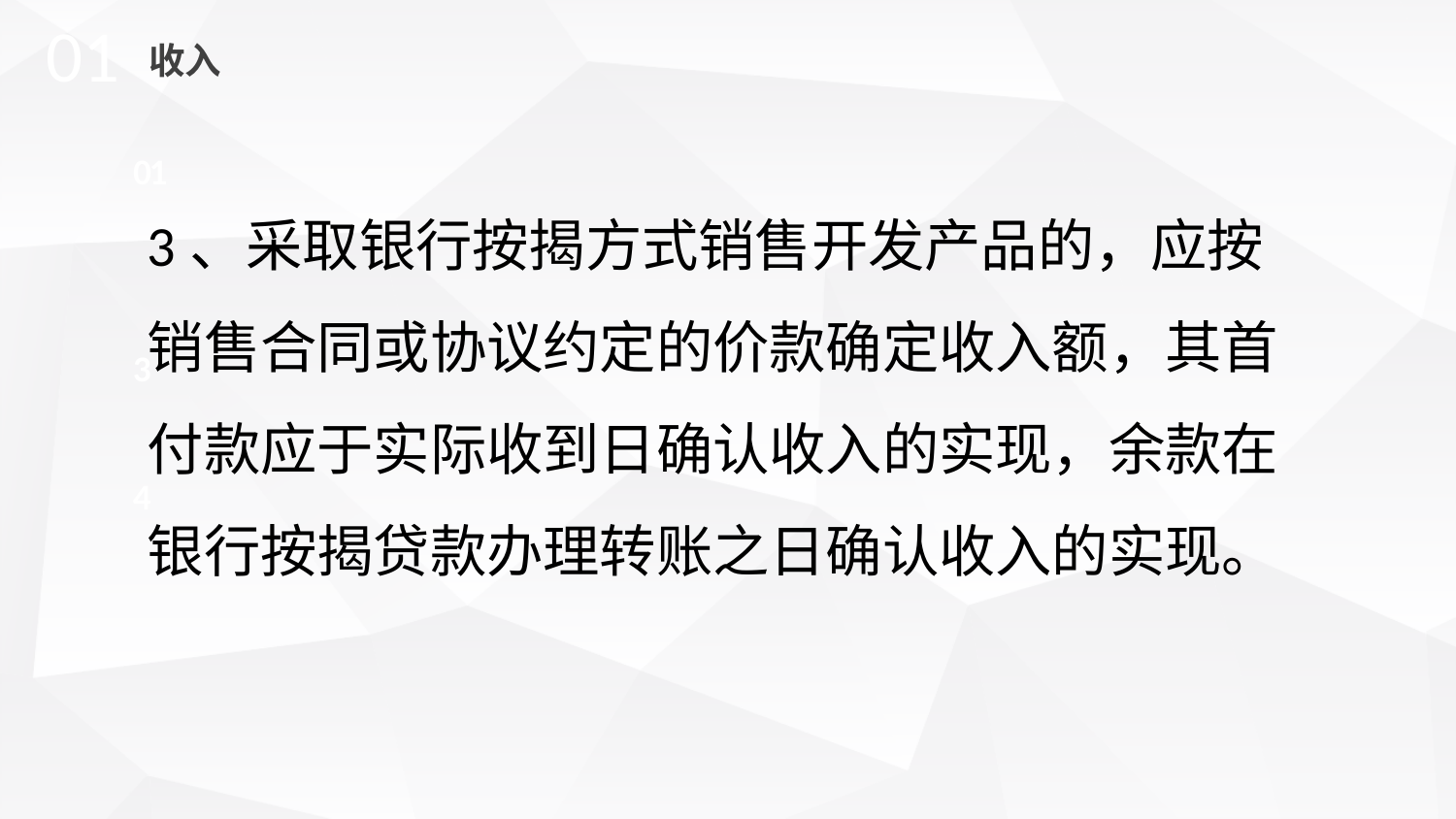

01
收入
01
3、采取银行按揭方式销售开发产品的，应按销售合同或协议约定的价款确定收入额，其首付款应于实际收到日确认收入的实现，余款在银行按揭贷款办理转账之日确认收入的实现。
3
4